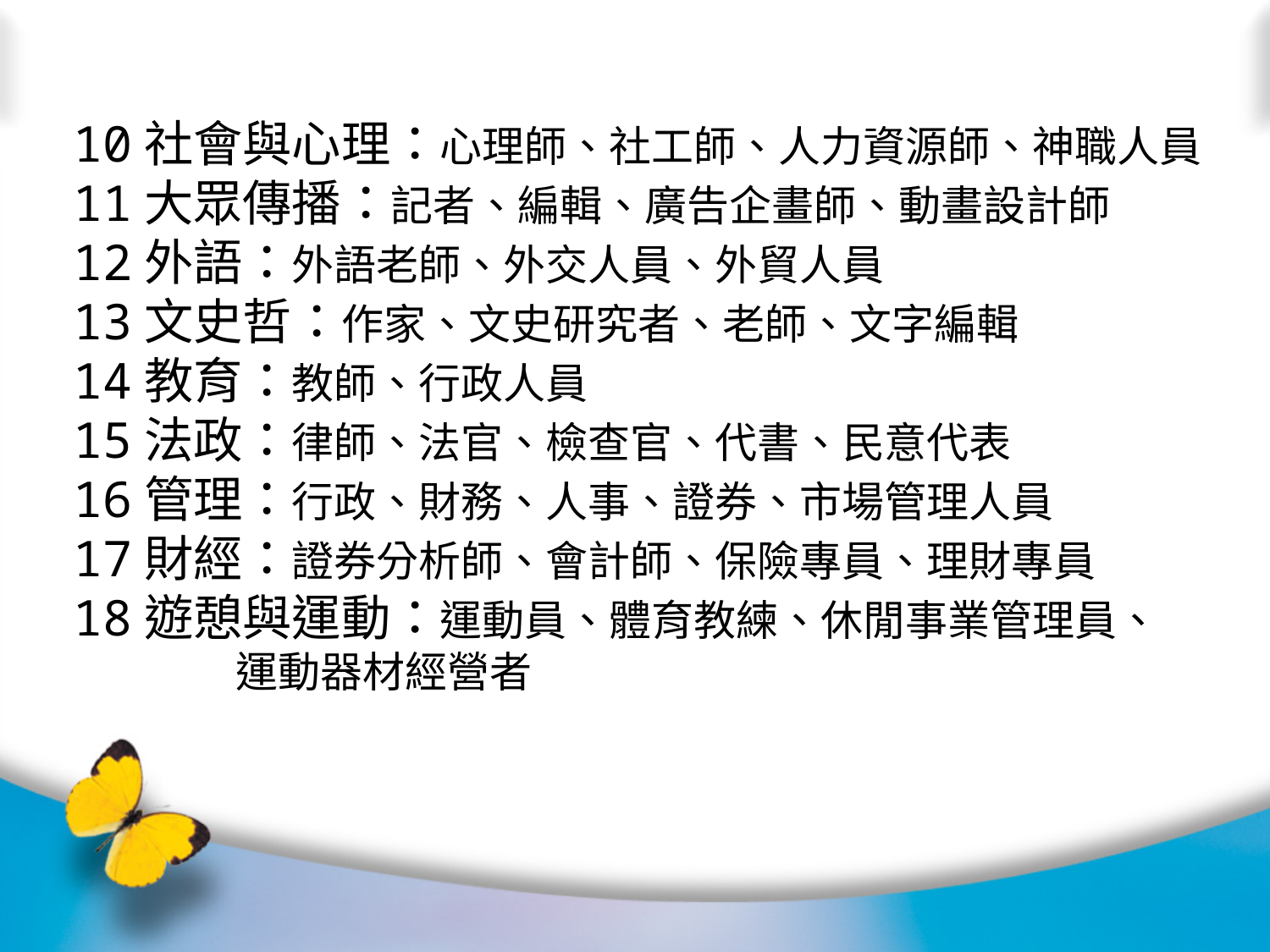

10社會與心理：心理師、社工師、人力資源師、神職人員
11大眾傳播：記者、編輯、廣告企畫師、動畫設計師
12外語：外語老師、外交人員、外貿人員
13文史哲：作家、文史研究者、老師、文字編輯
14教育：教師、行政人員
15法政：律師、法官、檢查官、代書、民意代表
16管理：行政、財務、人事、證券、市場管理人員
17財經：證券分析師、會計師、保險專員、理財專員
18遊憩與運動：運動員、體育教練、休閒事業管理員、
                運動器材經營者